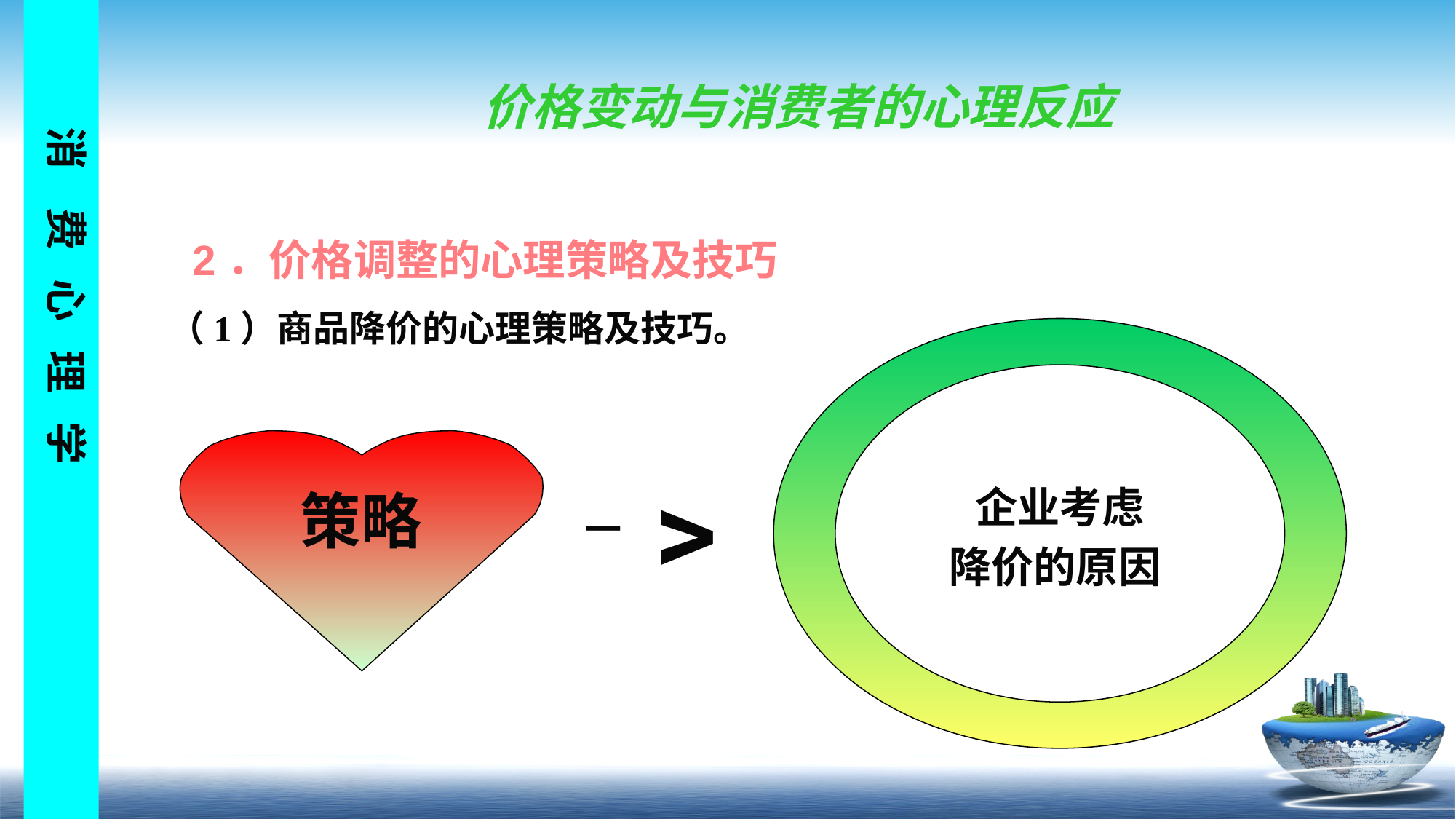

# 价格变动与消费者的心理反应
2．价格调整的心理策略及技巧
（1）商品降价的心理策略及技巧。
企业考虑
降价的原因
﹥
策略
一